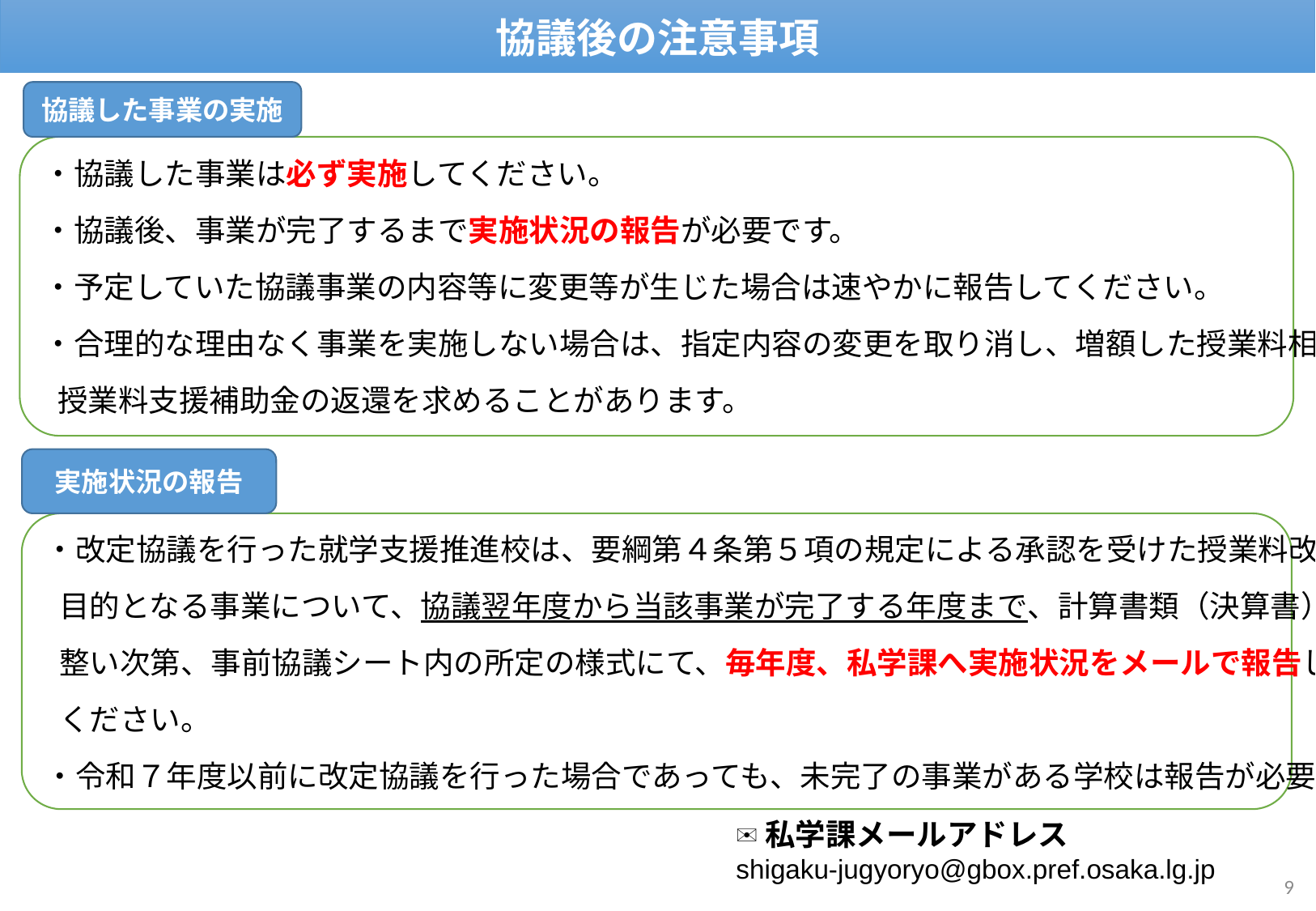

協議後の注意事項
協議した事業の実施
・協議した事業は必ず実施してください。
・協議後、事業が完了するまで実施状況の報告が必要です。
・予定していた協議事業の内容等に変更等が生じた場合は速やかに報告してください。
・合理的な理由なく事業を実施しない場合は、指定内容の変更を取り消し、増額した授業料相当額の
 授業料支援補助金の返還を求めることがあります。
実施状況の報告
・改定協議を行った就学支援推進校は、要綱第４条第５項の規定による承認を受けた授業料改定の
 目的となる事業について、協議翌年度から当該事業が完了する年度まで、計算書類（決算書）が
 整い次第、事前協議シート内の所定の様式にて、毎年度、私学課へ実施状況をメールで報告して
 ください。
・令和７年度以前に改定協議を行った場合であっても、未完了の事業がある学校は報告が必要です。

✉私学課メールアドレス
shigaku-jugyoryo@gbox.pref.osaka.lg.jp
9